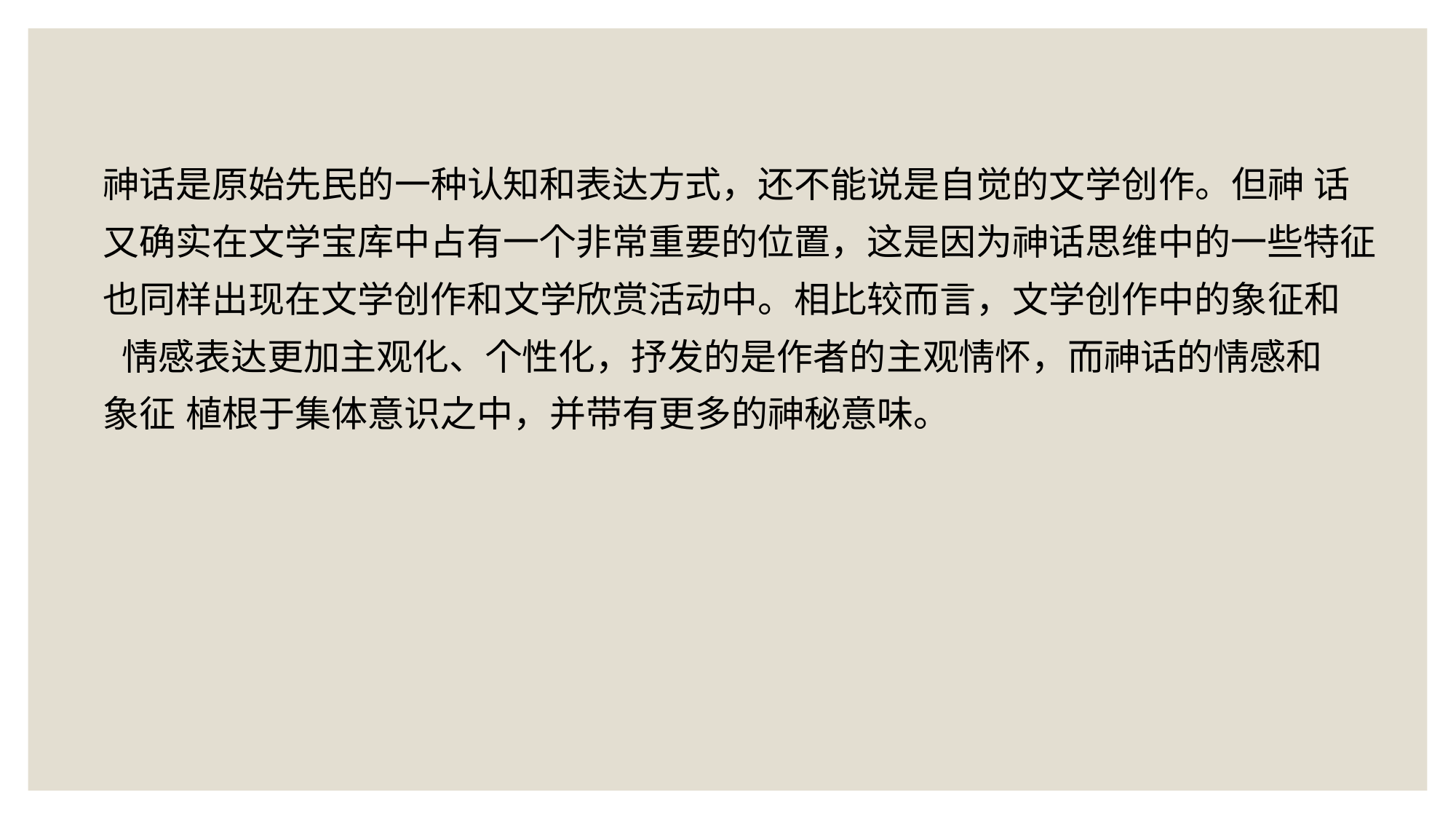

神话是原始先民的一种认知和表达方式，还不能说是自觉的文学创作。但神 话
又确实在文学宝库中占有一个非常重要的位置，这是因为神话思维中的一些特征
也同样出现在文学创作和文学欣赏活动中。相比较而言，文学创作中的象征和
 情感表达更加主观化、个性化，抒发的是作者的主观情怀，而神话的情感和
象征 植根于集体意识之中，并带有更多的神秘意味。